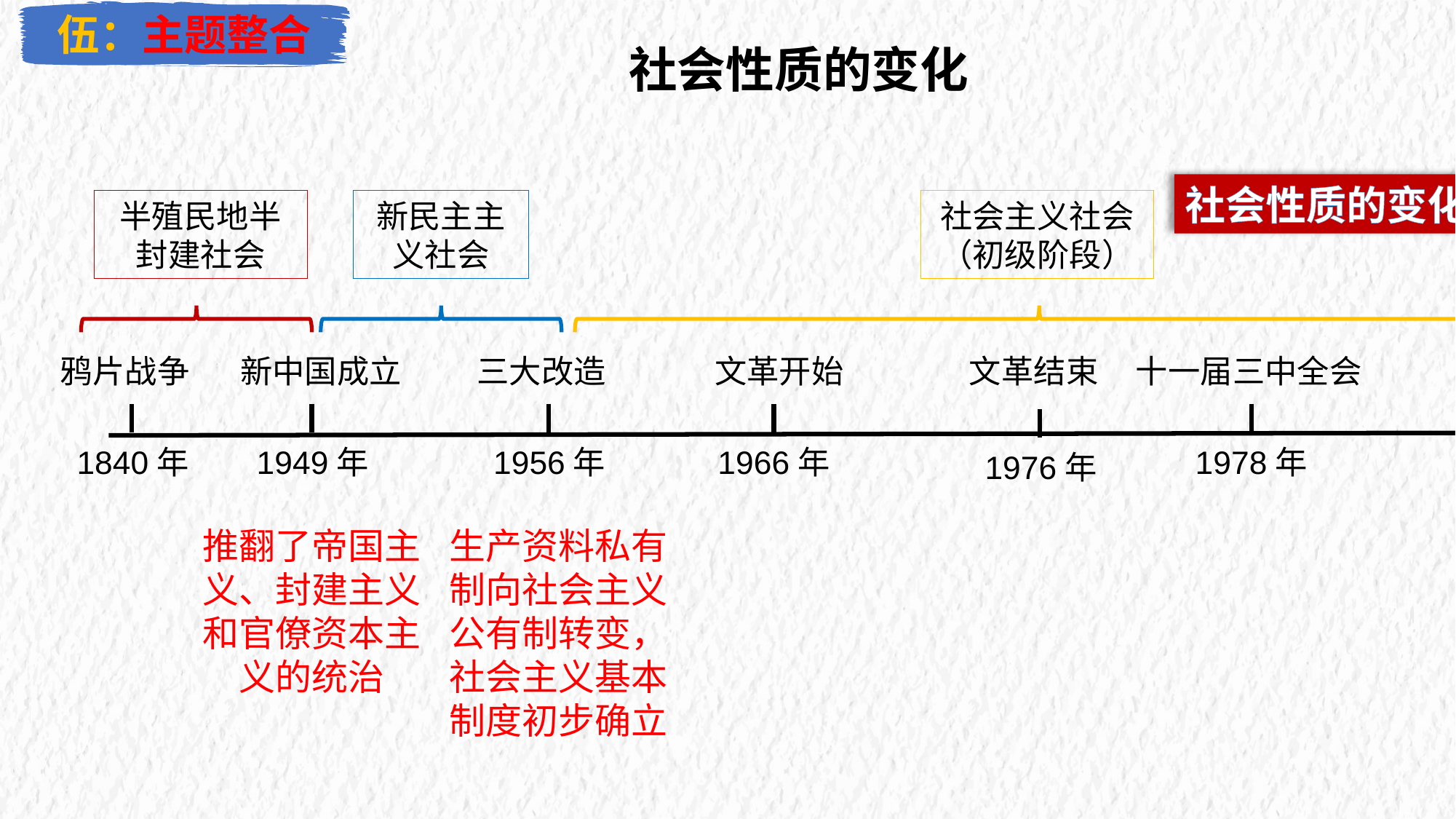

伍：主题整合
社会性质的变化
社会性质的变化

半殖民地半封建社会

新民主主义社会

社会主义社会（初级阶段）
鸦片战争
新中国成立
三大改造
文革开始
文革结束
十一届三中全会
1840年
1949年
1956年
1966年
1978年
1976年
推翻了帝国主义、封建主义和官僚资本主义的统治
生产资料私有制向社会主义公有制转变，社会主义基本制度初步确立